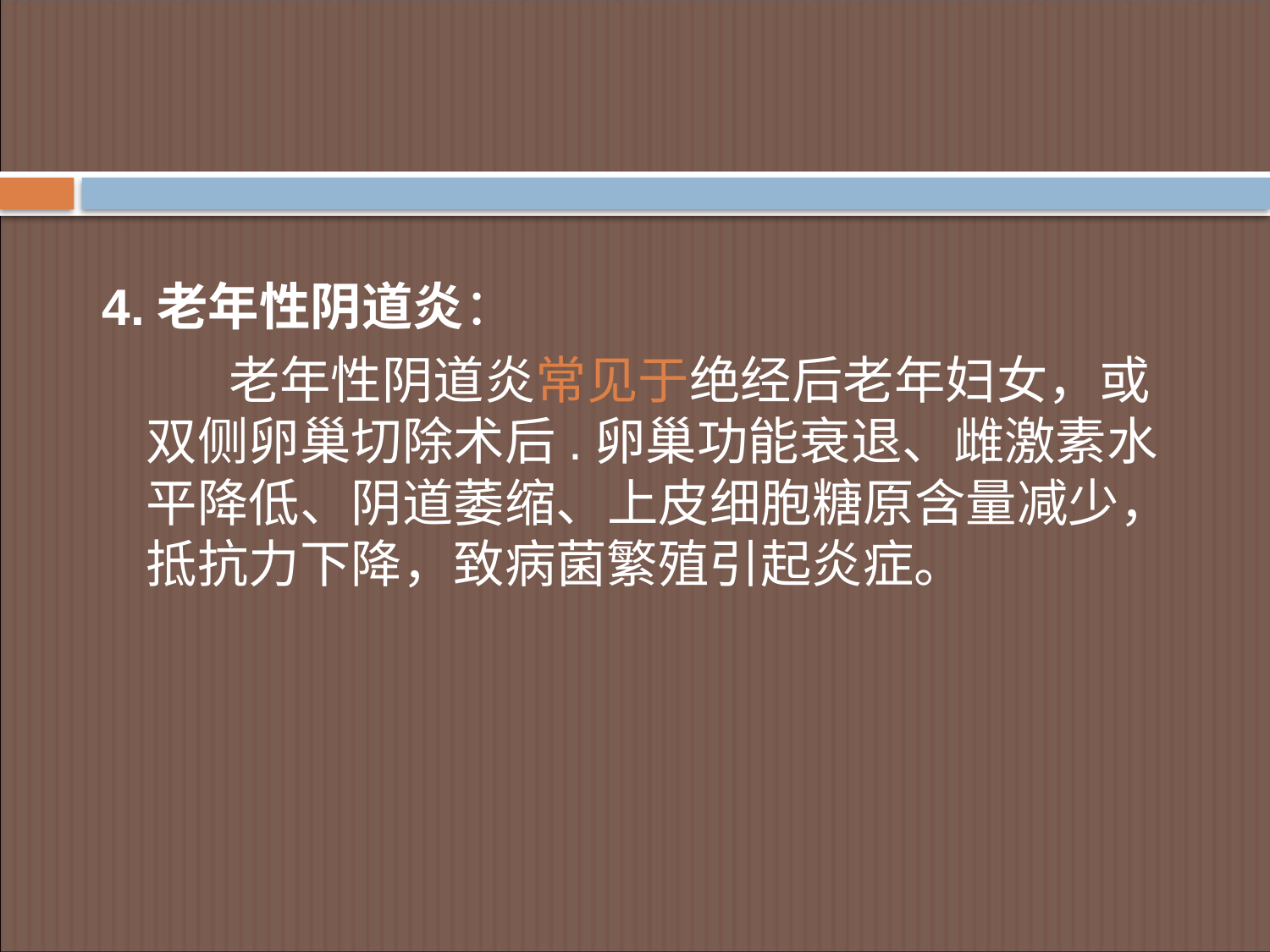

4.老年性阴道炎：
          老年性阴道炎常见于绝经后老年妇女，或双侧卵巢切除术后.卵巢功能衰退、雌激素水平降低、阴道萎缩、上皮细胞糖原含量减少，抵抗力下降，致病菌繁殖引起炎症。